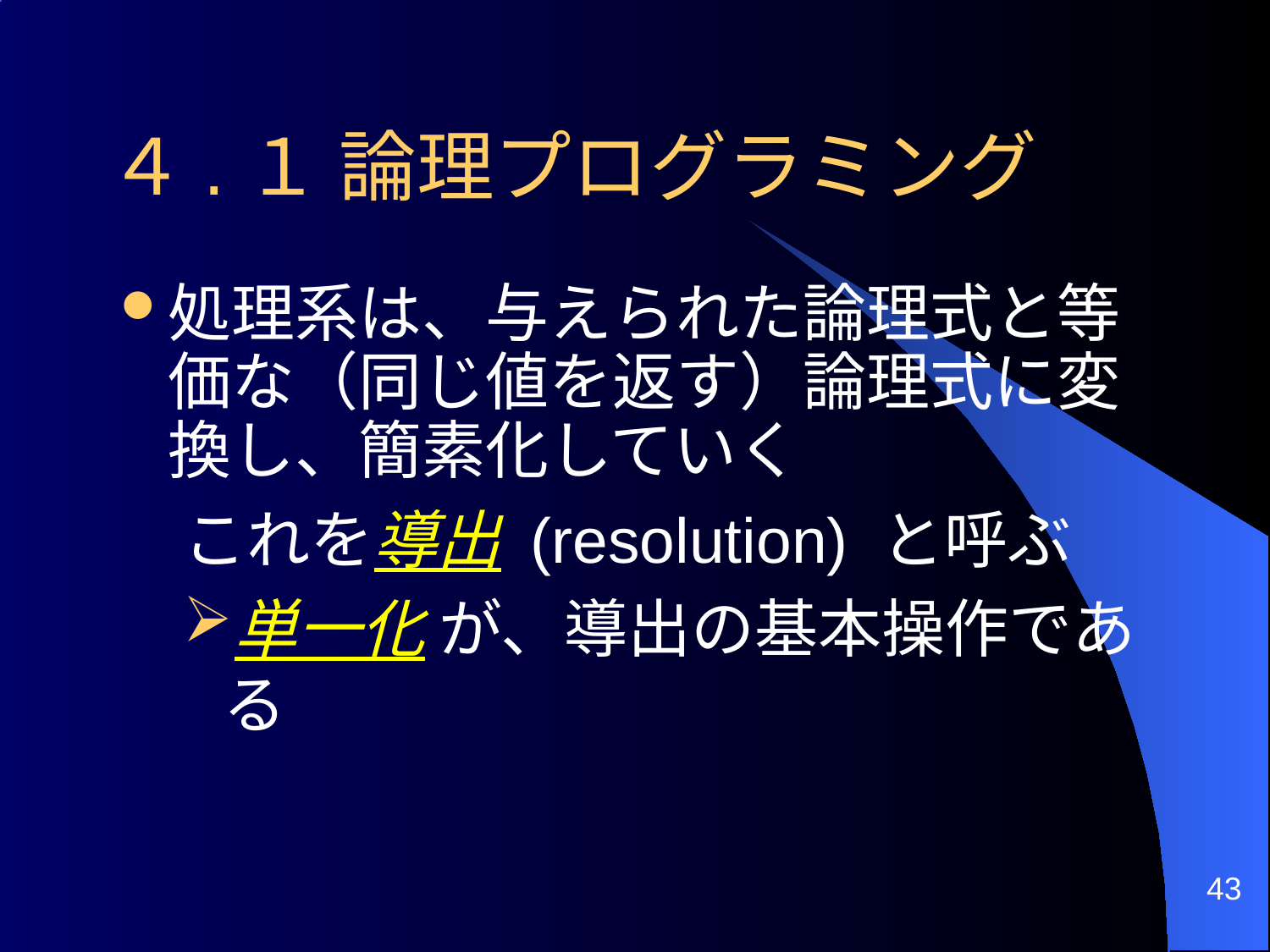

# ４.１ 論理プログラミング
処理系は、与えられた論理式と等価な（同じ値を返す）論理式に変換し、簡素化していく
これを導出 (resolution) と呼ぶ
単一化 が、導出の基本操作である
43